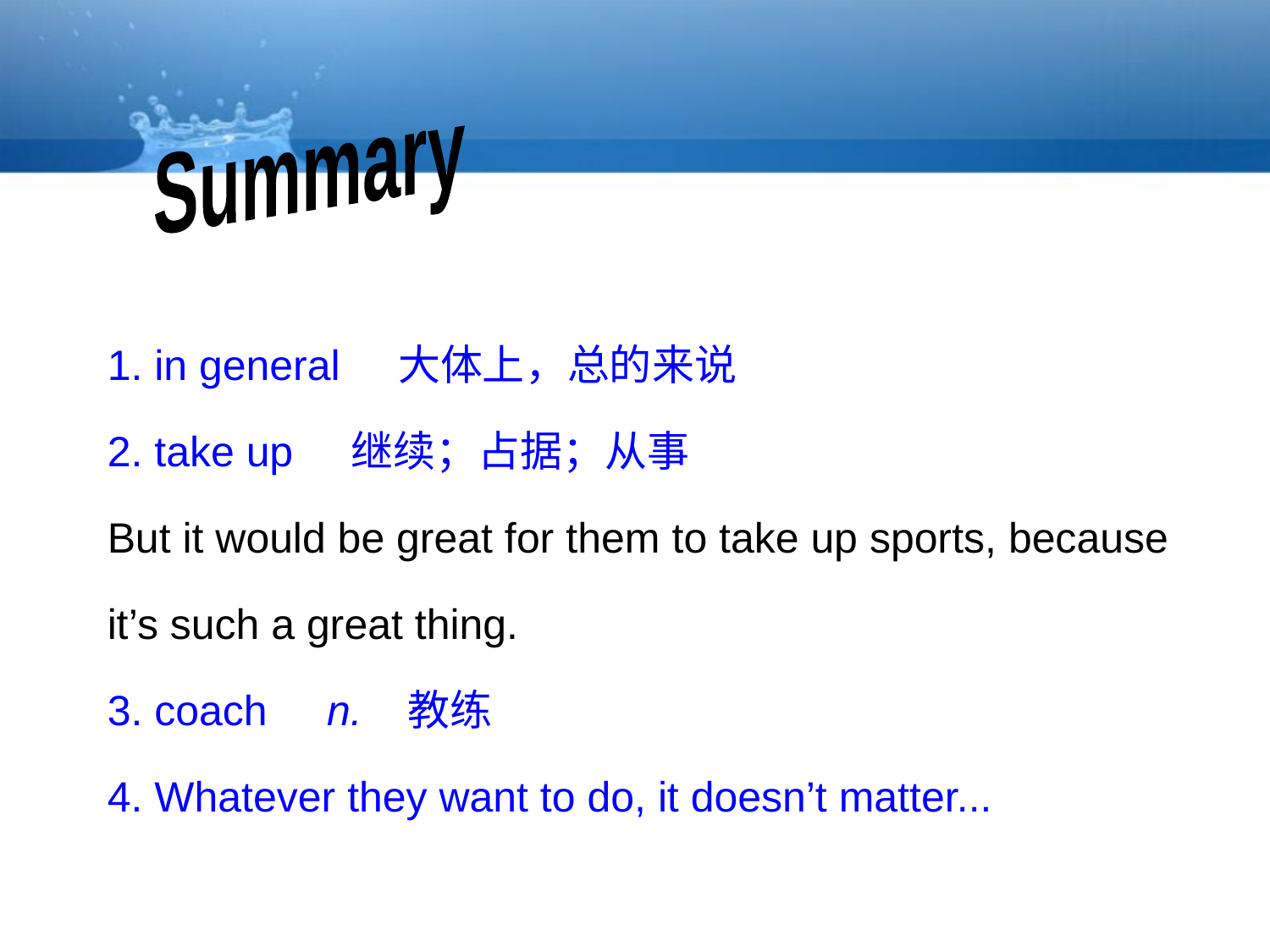

Summary
1. in general    大体上，总的来说
2. take up    继续；占据；从事
But it would be great for them to take up sports, because it’s such a great thing.
3. coach     n.   教练
4. Whatever they want to do, it doesn’t matter...